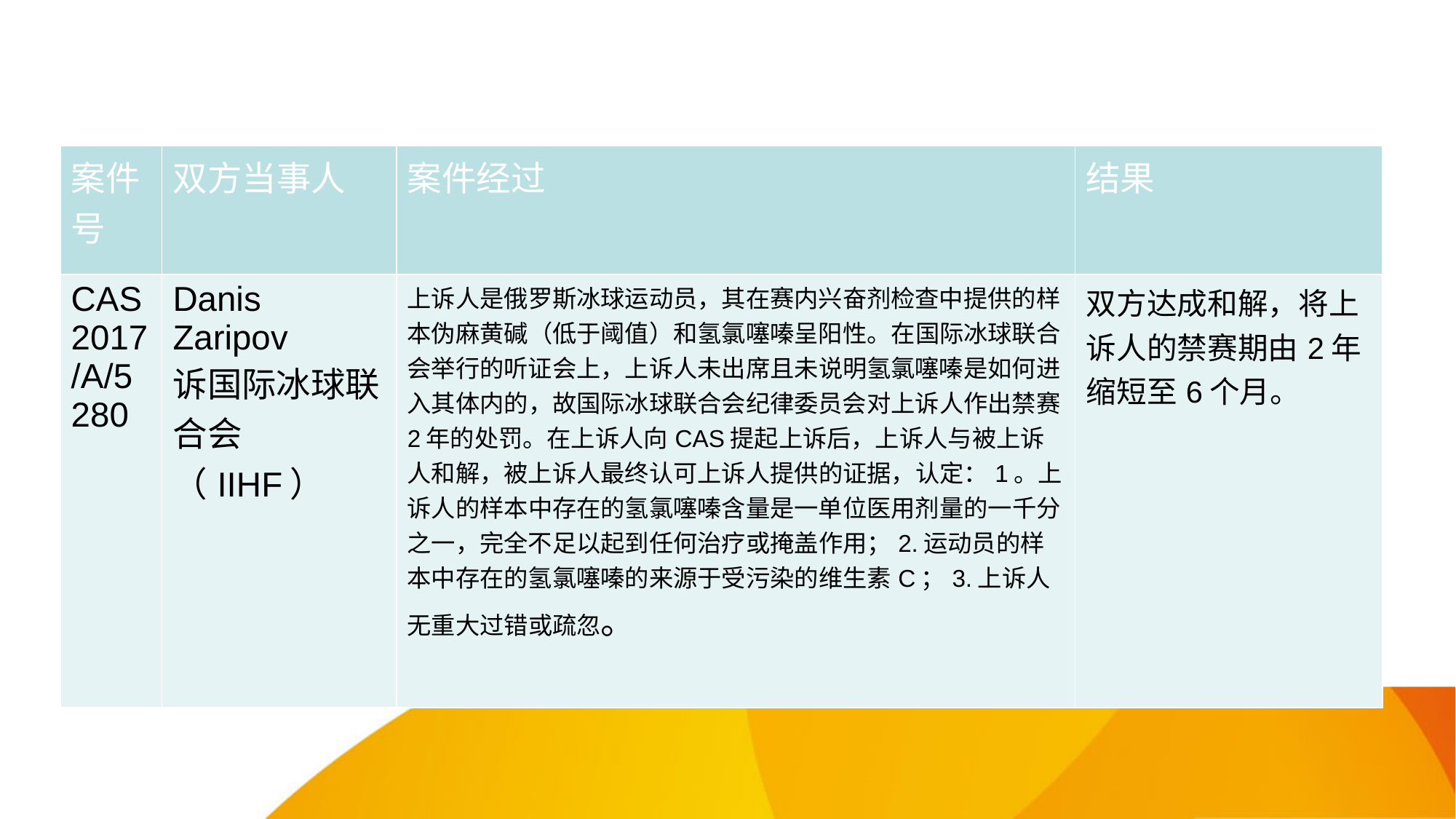

| 案件号 | 双方当事人 | 案件经过 | 结果 |
| --- | --- | --- | --- |
| CAS 2017/A/5280 | Danis Zaripov 诉国际冰球联合会（IIHF） | 上诉人是俄罗斯冰球运动员，其在赛内兴奋剂检查中提供的样本伪麻黄碱（低于阈值）和氢氯噻嗪呈阳性。在国际冰球联合会举行的听证会上，上诉人未出席且未说明氢氯噻嗪是如何进入其体内的，故国际冰球联合会纪律委员会对上诉人作出禁赛2年的处罚。在上诉人向CAS提起上诉后，上诉人与被上诉人和解，被上诉人最终认可上诉人提供的证据，认定：1。上诉人的样本中存在的氢氯噻嗪含量是一单位医用剂量的一千分之一，完全不足以起到任何治疗或掩盖作用；2.运动员的样本中存在的氢氯噻嗪的来源于受污染的维生素C；3.上诉人无重大过错或疏忽。 | 双方达成和解，将上诉人的禁赛期由2年缩短至6个月。 |